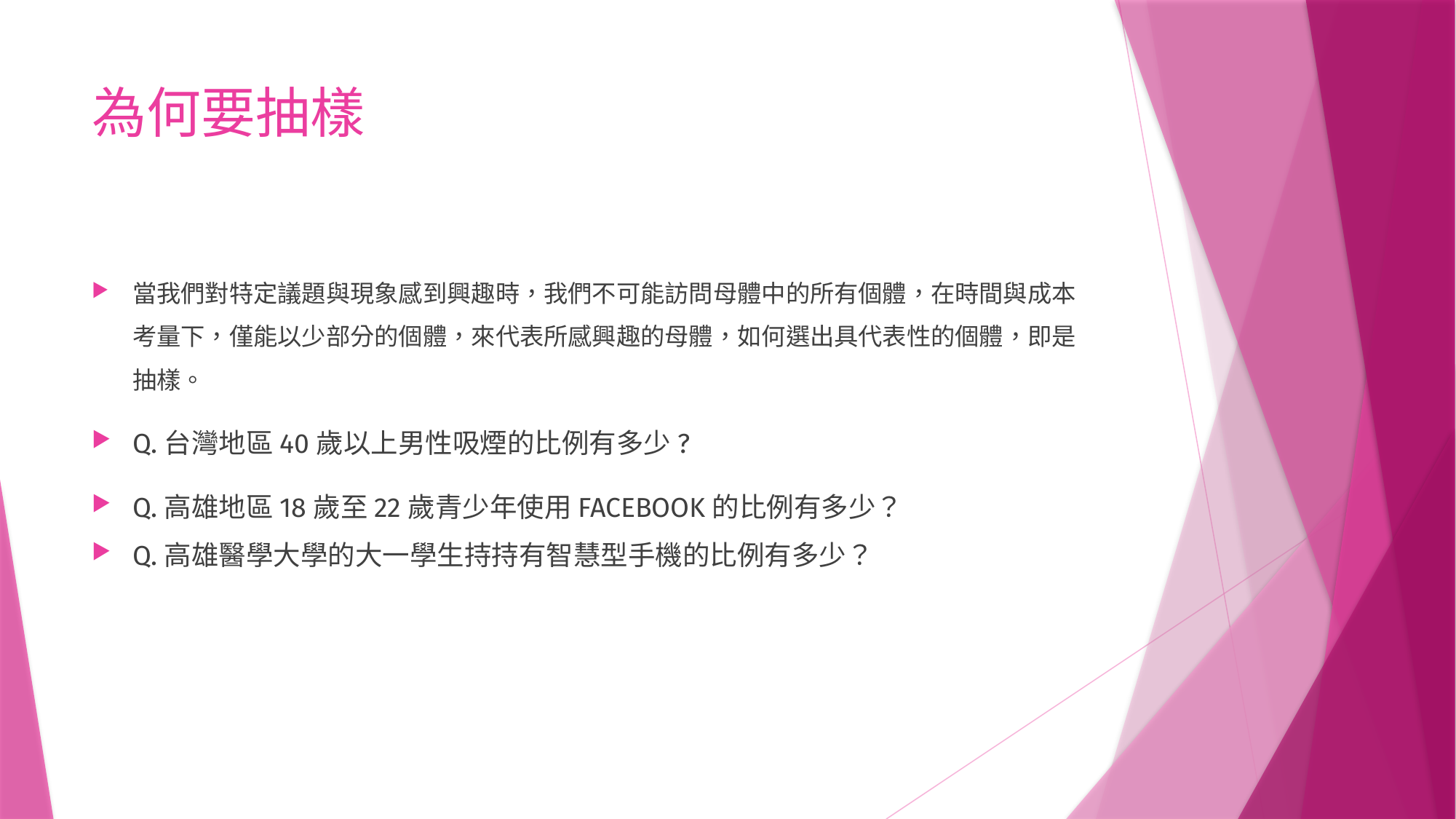

# 為何要抽樣
當我們對特定議題與現象感到興趣時，我們不可能訪問母體中的所有個體，在時間與成本考量下，僅能以少部分的個體，來代表所感興趣的母體，如何選出具代表性的個體，即是抽樣。
Q.台灣地區40歲以上男性吸煙的比例有多少?
Q.高雄地區18歲至22歲青少年使用FACEBOOK的比例有多少？
Q.高雄醫學大學的大一學生持持有智慧型手機的比例有多少？